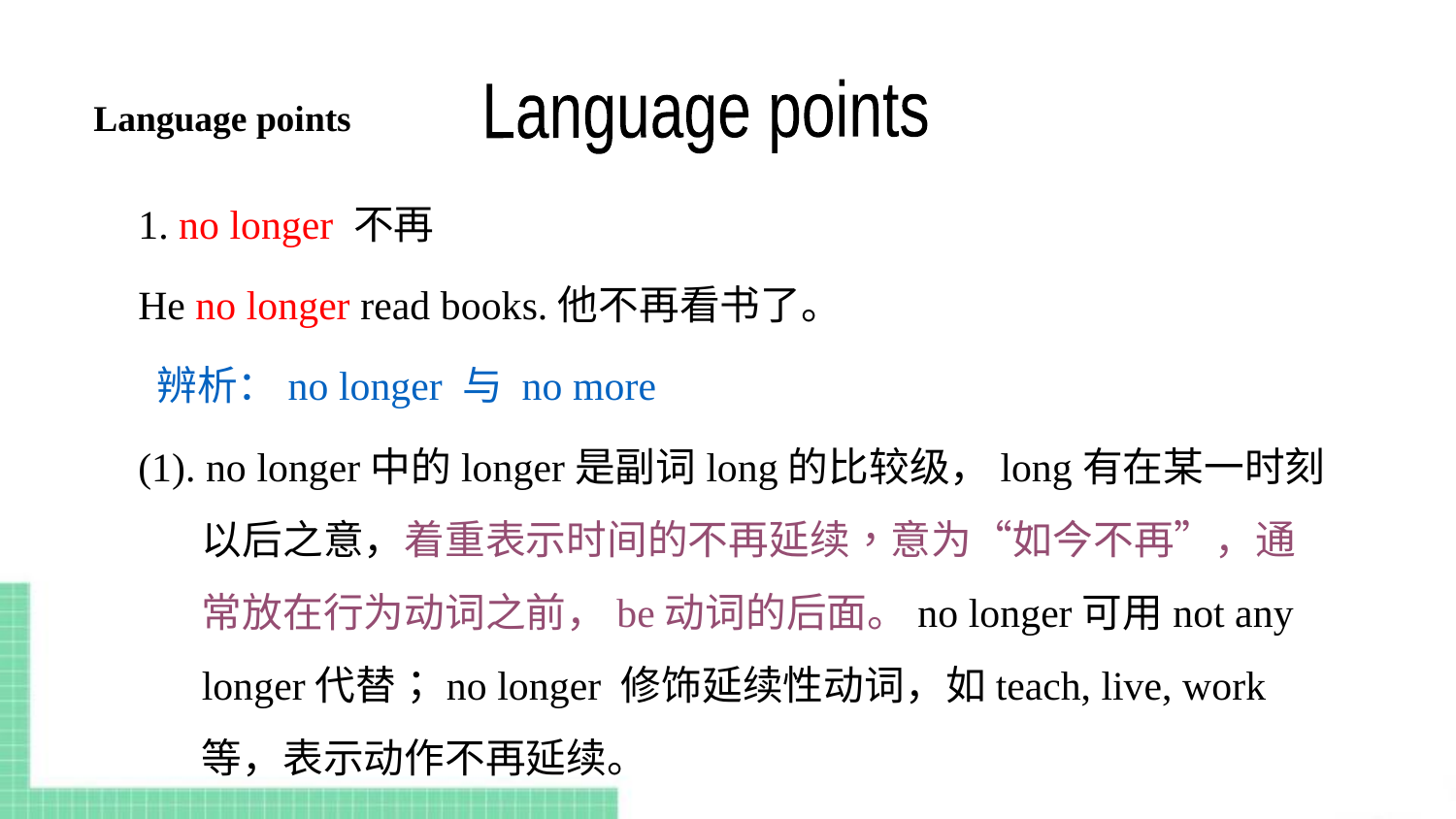

Language points
Language points
1. no longer 不再
He no longer read books.他不再看书了。
 辨析：no longer 与 no more
(1). no longer中的longer是副词long的比较级，long有在某一时刻以后之意，着重表示时间的不再延续，意为“如今不再”，通常放在行为动词之前，be动词的后面。no longer可用not any longer代替；no longer 修饰延续性动词，如teach, live, work等，表示动作不再延续。